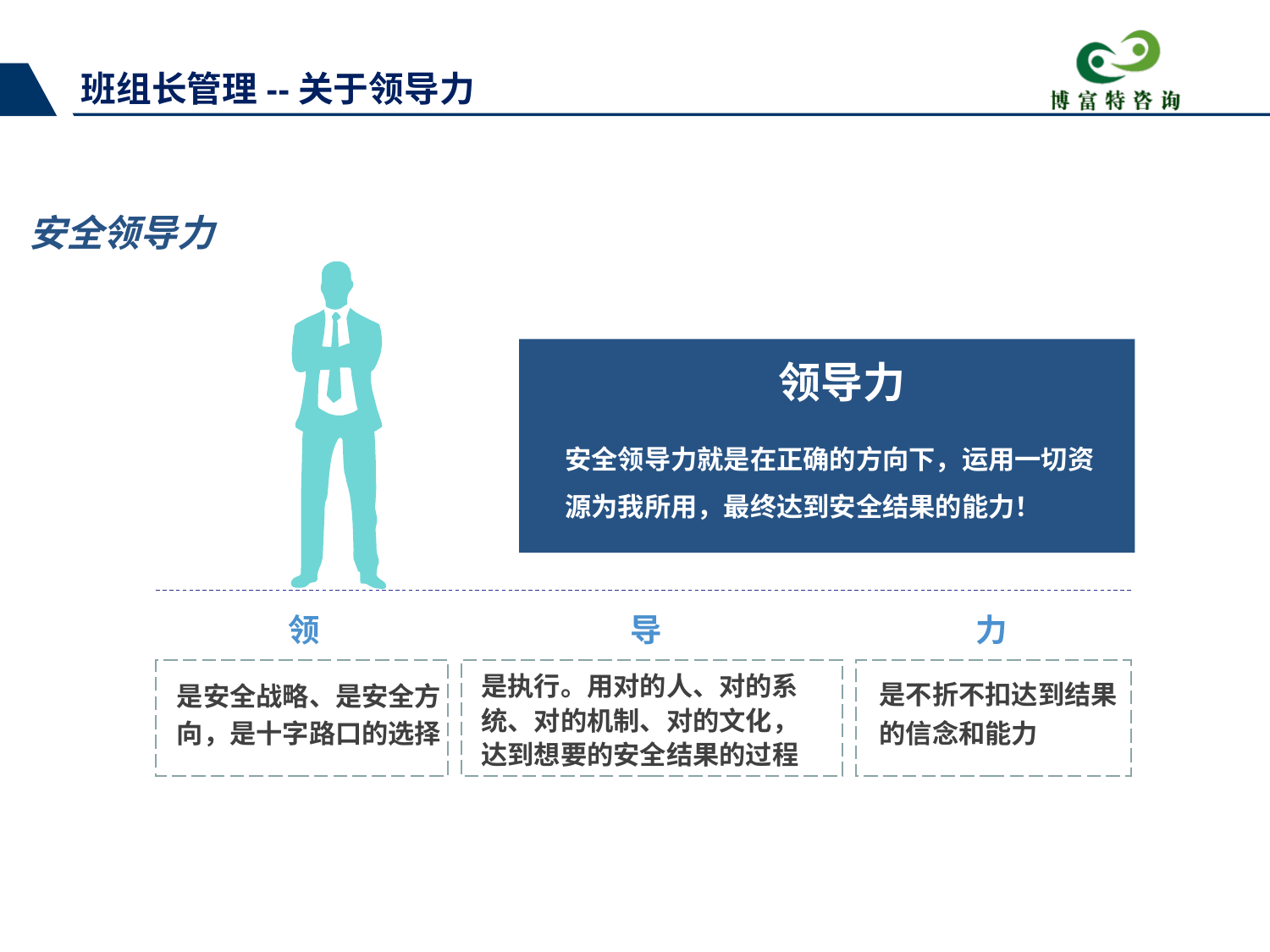

班组长管理--关于领导力
安全领导力

领导力
安全领导力就是在正确的方向下，运用一切资源为我所用，最终达到安全结果的能力！
领
导
力

是执行。用对的人、对的系统、对的机制、对的文化，达到想要的安全结果的过程
是不折不扣达到结果的信念和能力
是安全战略、是安全方向，是十字路口的选择